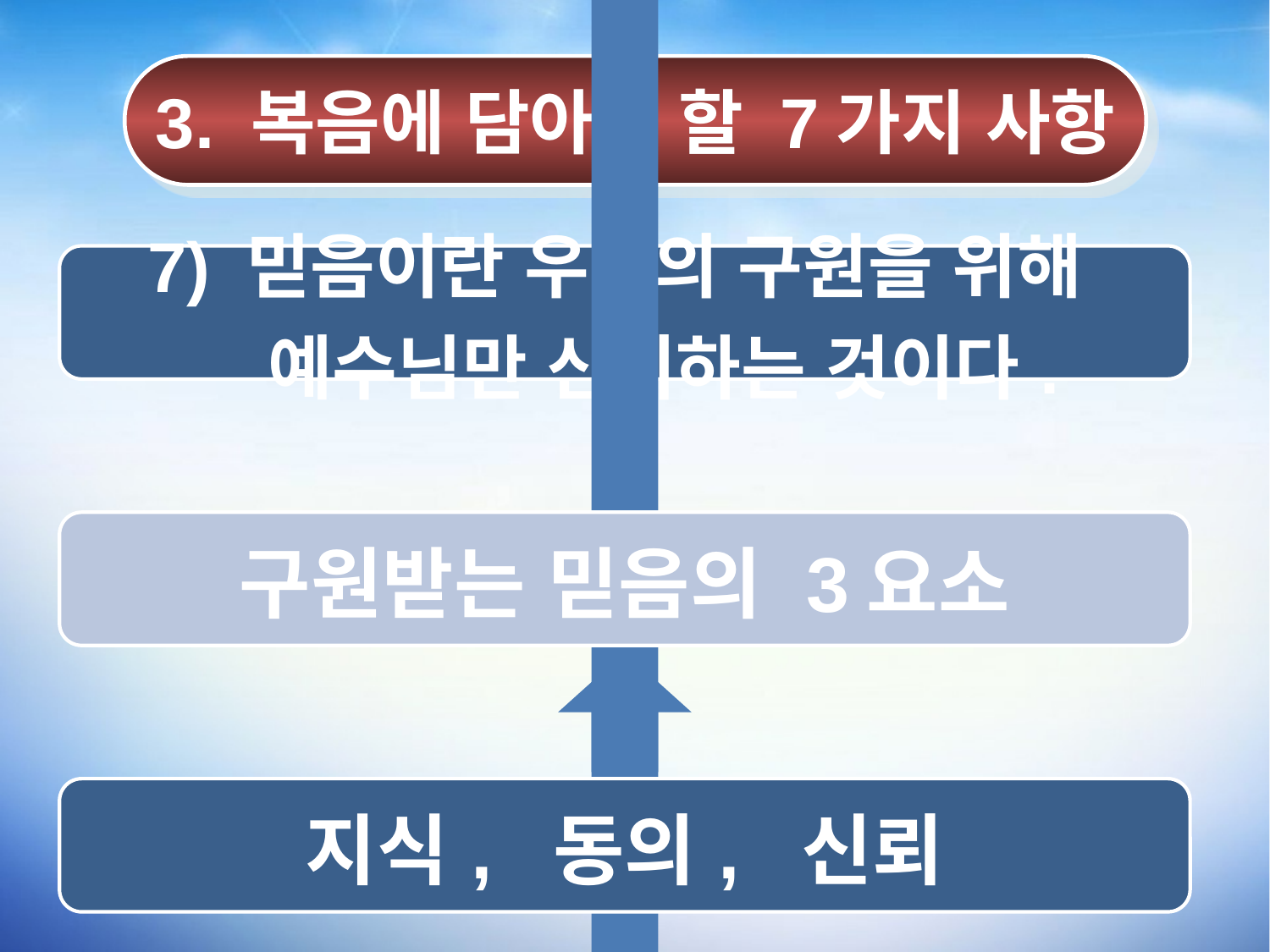

3. 복음에 담아야 할 7가지 사항
7) 믿음이란 우리의 구원을 위해
    예수님만 신뢰하는 것이다.
구원받는 믿음의 3요소
지식,  동의,  신뢰